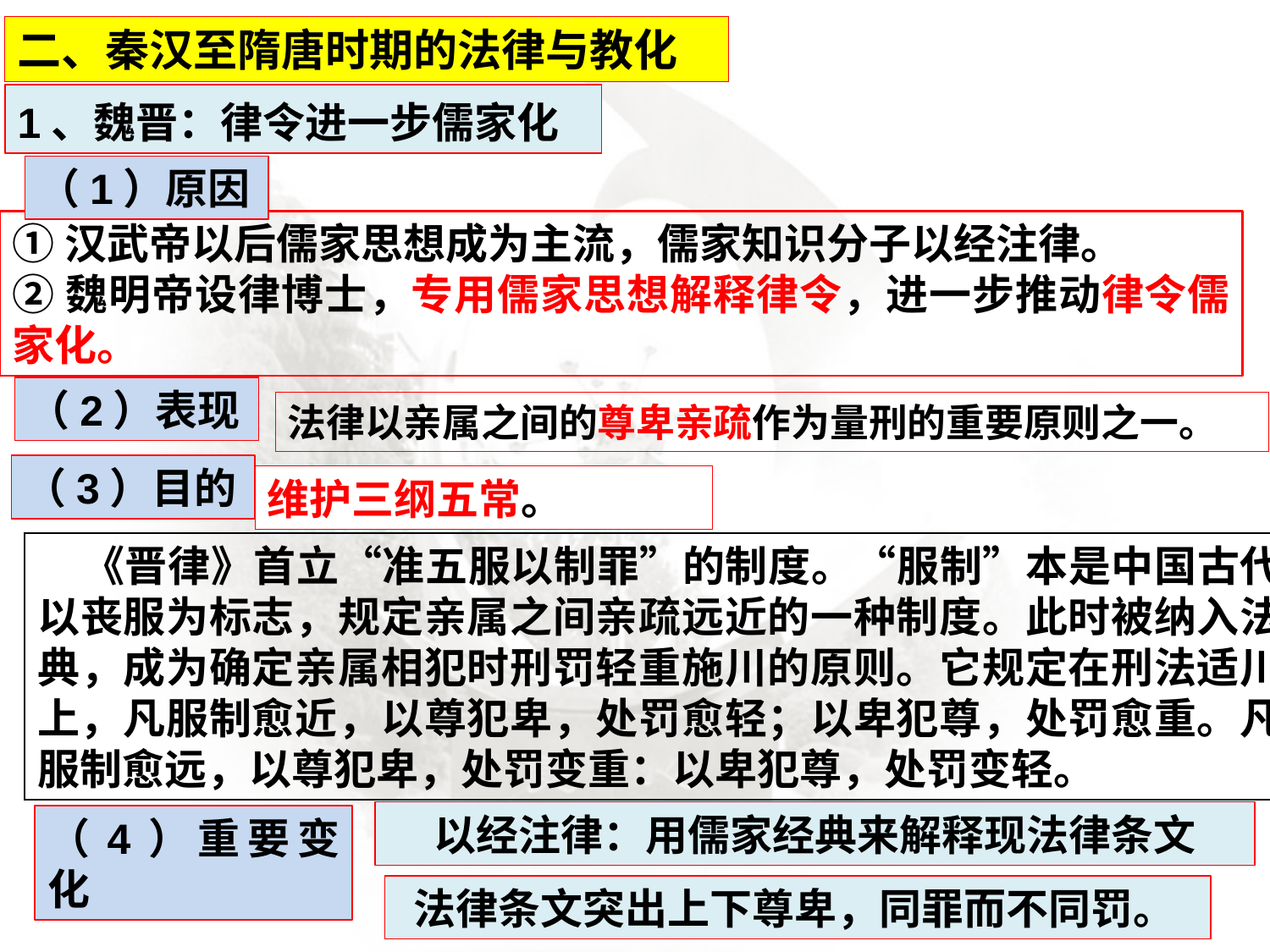

二、秦汉至隋唐时期的法律与教化
1、魏晋：律令进一步儒家化
（1）原因
①汉武帝以后儒家思想成为主流，儒家知识分子以经注律。
②魏明帝设律博士，专用儒家思想解释律令，进一步推动律令儒家化。
（2）表现
法律以亲属之间的尊卑亲疏作为量刑的重要原则之一。
（3）目的
维护三纲五常。
    《晋律》首立“准五服以制罪”的制度。“服制”本是中国古代以丧服为标志，规定亲属之间亲疏远近的一种制度。此时被纳入法典，成为确定亲属相犯时刑罚轻重施川的原则。它规定在刑法适川上，凡服制愈近，以尊犯卑，处罚愈轻；以卑犯尊，处罚愈重。凡服制愈远，以尊犯卑，处罚变重：以卑犯尊，处罚变轻。
以经注律：用儒家经典来解释现法律条文
（4）重要变化
法律条文突出上下尊卑，同罪而不同罚。